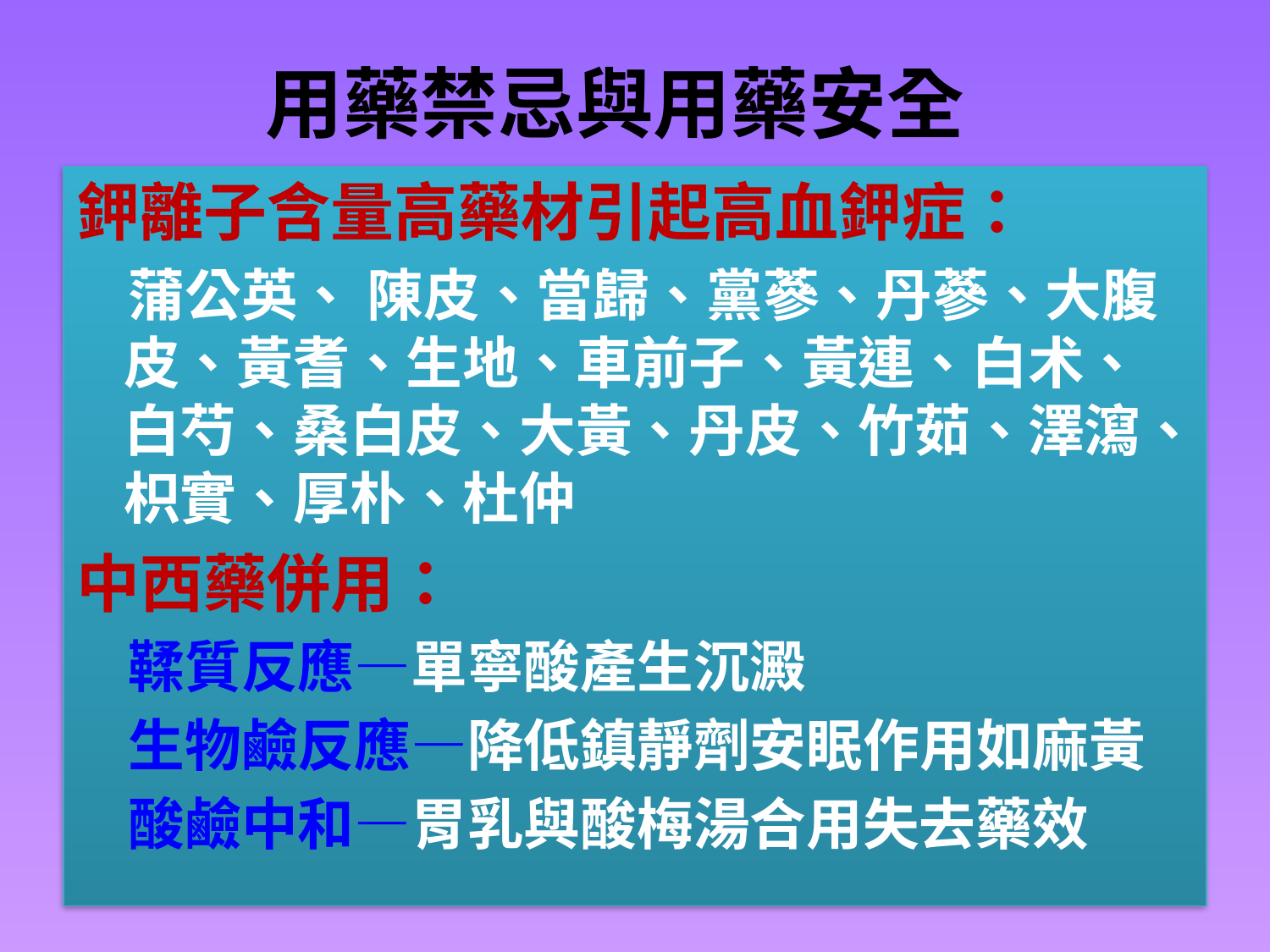

# 用藥禁忌與用藥安全
鉀離子含量高藥材引起高血鉀症：
   蒲公英、 陳皮、當歸、黨蔘、丹蔘、大腹皮、黃耆、生地、車前子、黃連、白术、白芍、桑白皮、大黃、丹皮、竹茹、澤瀉、枳實、厚朴、杜仲
中西藥併用：
   鞣質反應—單寧酸產生沉澱
   生物鹼反應—降低鎮靜劑安眠作用如麻黃
   酸鹼中和—胃乳與酸梅湯合用失去藥效